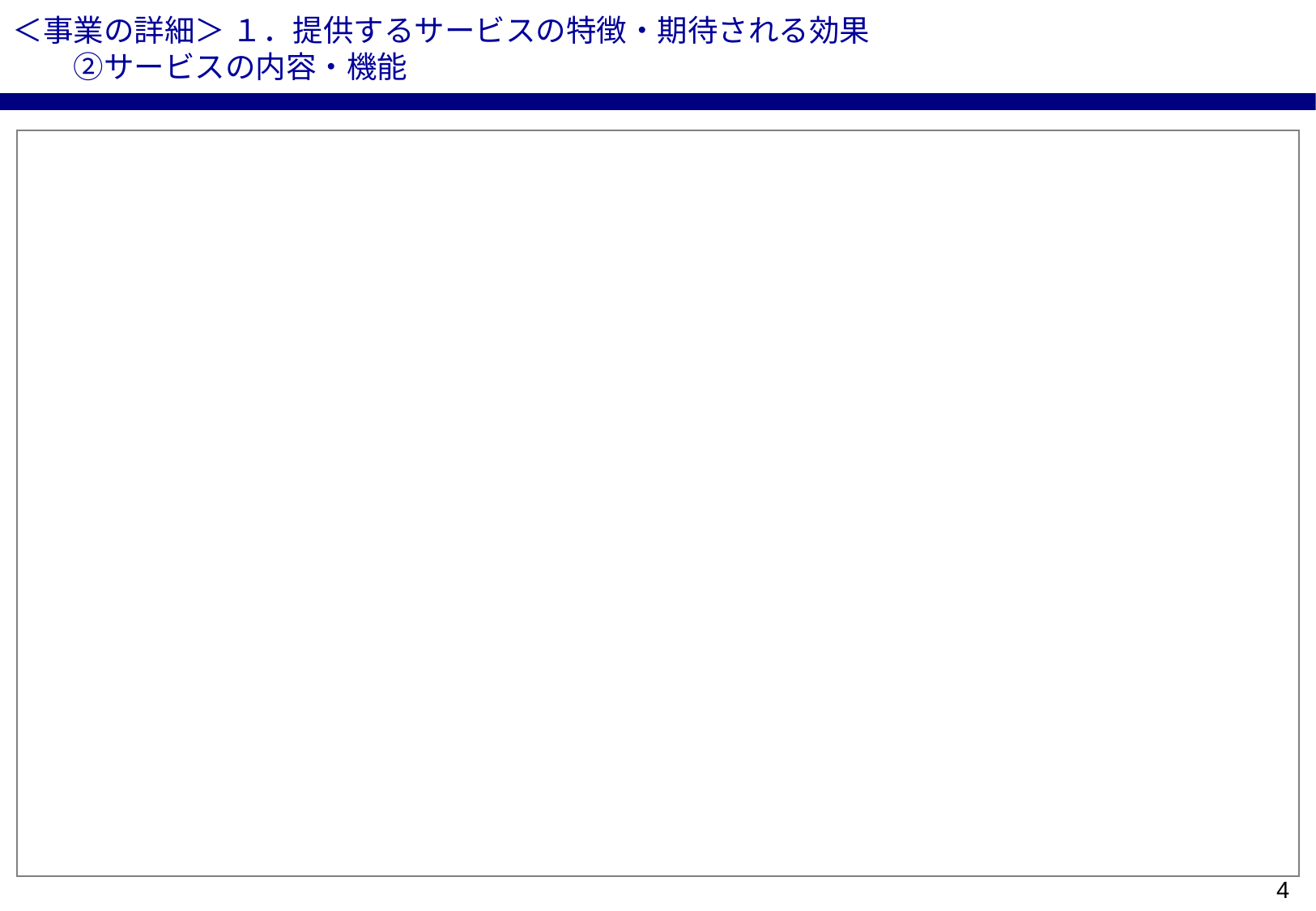

＜事業の詳細＞ １．提供するサービスの特徴・期待される効果
　　②サービスの内容・機能